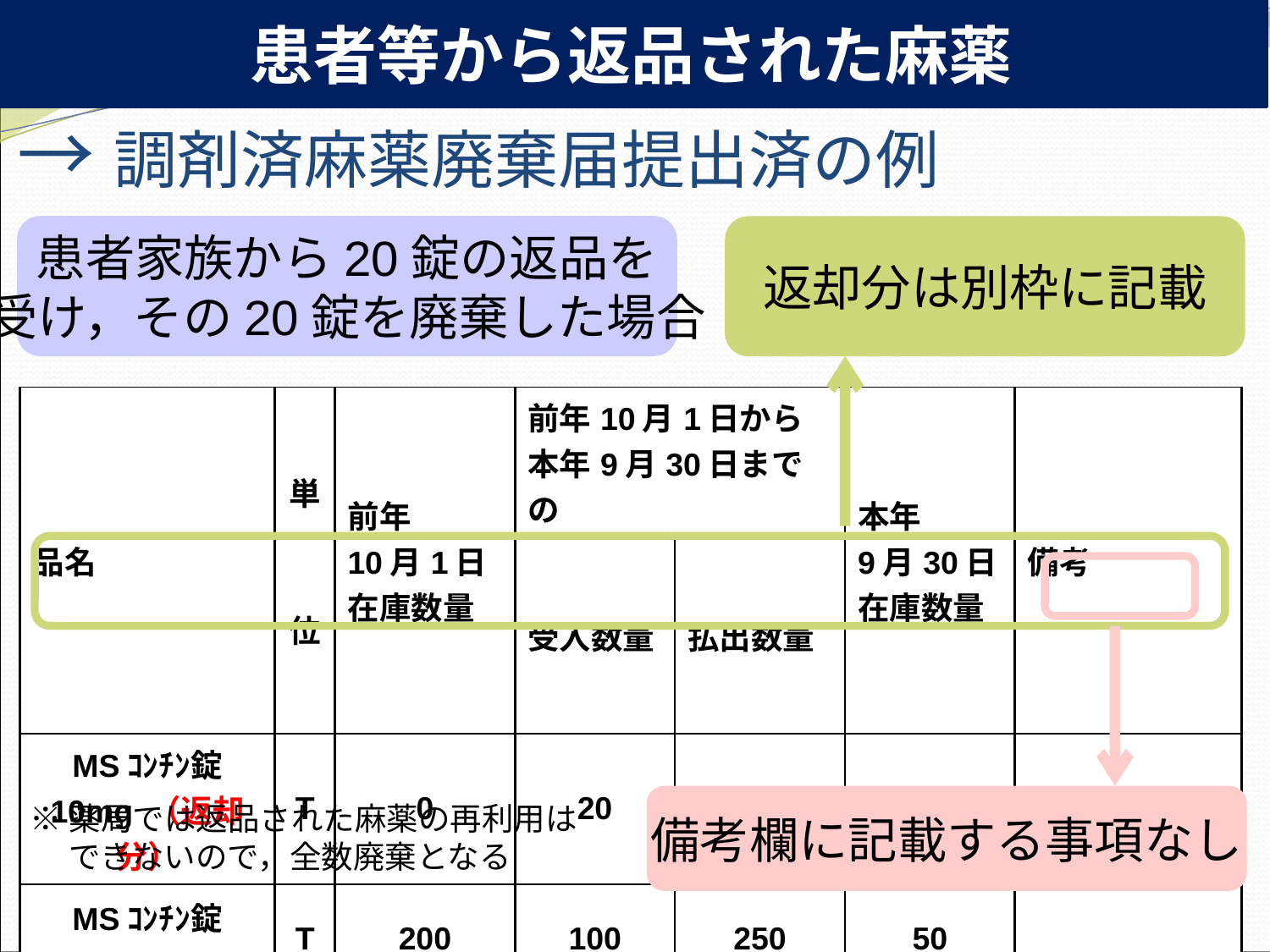

患者等から返品された麻薬

→調剤済麻薬廃棄届提出済の例
患者家族から20錠の返品を
受け，その20錠を廃棄した場合
返却分は別枠に記載

| 品名 | 単　　位 | 前年 10月1日 在庫数量 | 前年10月1日から 本年9月30日までの |  | 本年 9月30日 在庫数量 | 備考 |
| --- | --- | --- | --- | --- | --- | --- |
|  |  |  | 受入数量 | 払出数量 |  |  |
| MSｺﾝﾁﾝ錠 10mg （返却分） | T | 0 | 20 | 20 | 0 |  |
| MSｺﾝﾁﾝ錠 １0mg | T | 200 | 100 | 250 | 50 |  |

備考欄に記載する事項なし
※薬局では返品された麻薬の再利用は
　 できないので，全数廃棄となる
46